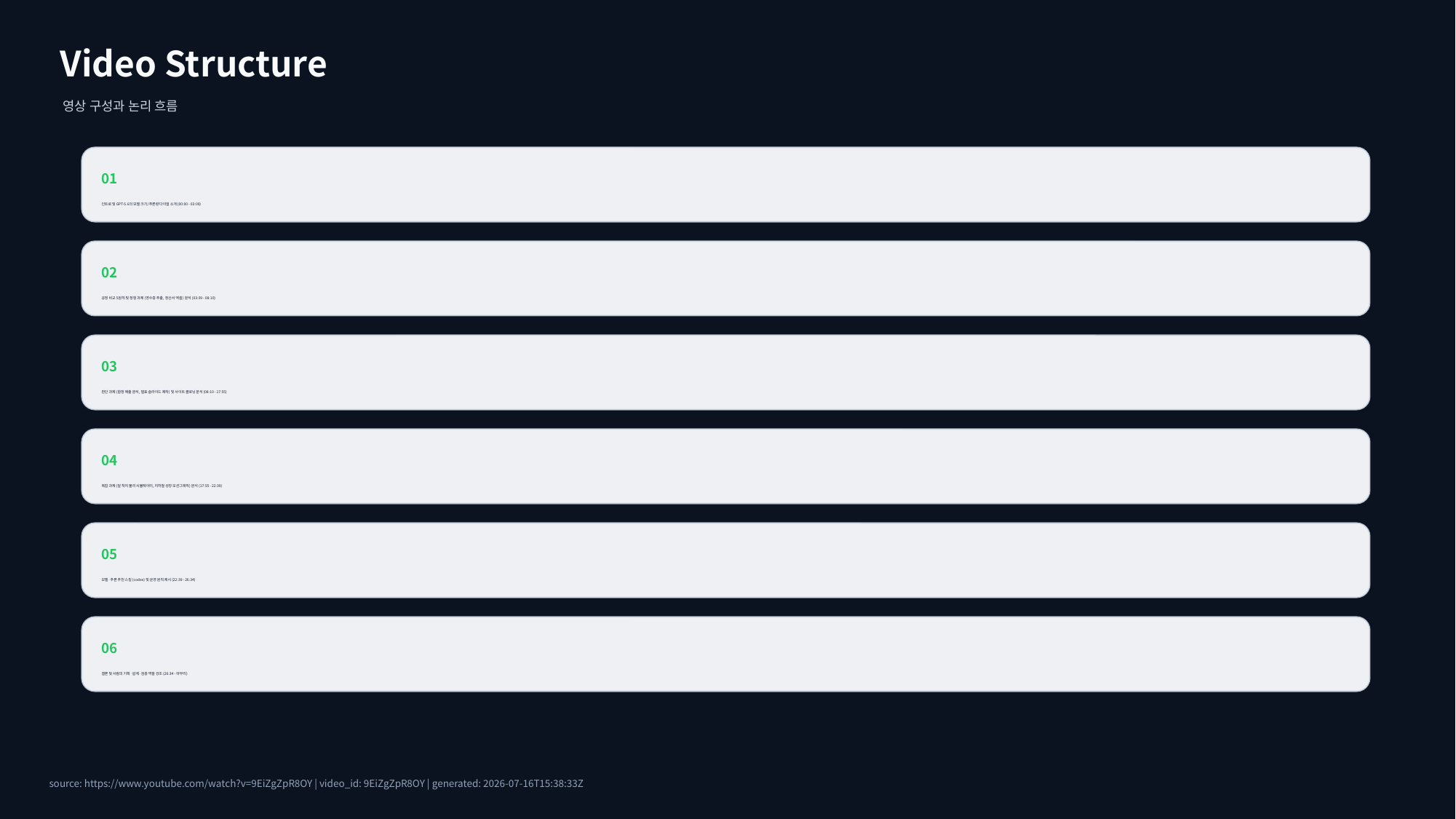

Video Structure
영상 구성과 논리 흐름

01
인트로 및 GPT-5.6의 모델 크기/추론량 다이얼 소개 (00:00 - 03:09)

02
공정 비교 5원칙 및 정형 과제 (영수증 추출, 정산서 엑셀) 분석 (03:09 - 08:10)

03
판단 과제 (함정 매출 분석, 발표 슬라이드 제작) 및 사이트 클로닝 분석 (08:10 - 17:55)

04
복잡 과제 (달 착지 물리 시뮬레이터, 지하철 성장 모션그래픽) 분석 (17:55 - 22:39)

05
모델·추론 추천 스킬 (codex) 및 운영 원칙 제시 (22:39 - 26:34)

06
결론 및 사람의 기획·설계·검증 역할 강조 (26:34 - 마무리)
source: https://www.youtube.com/watch?v=9EiZgZpR8OY | video_id: 9EiZgZpR8OY | generated: 2026-07-16T15:38:33Z